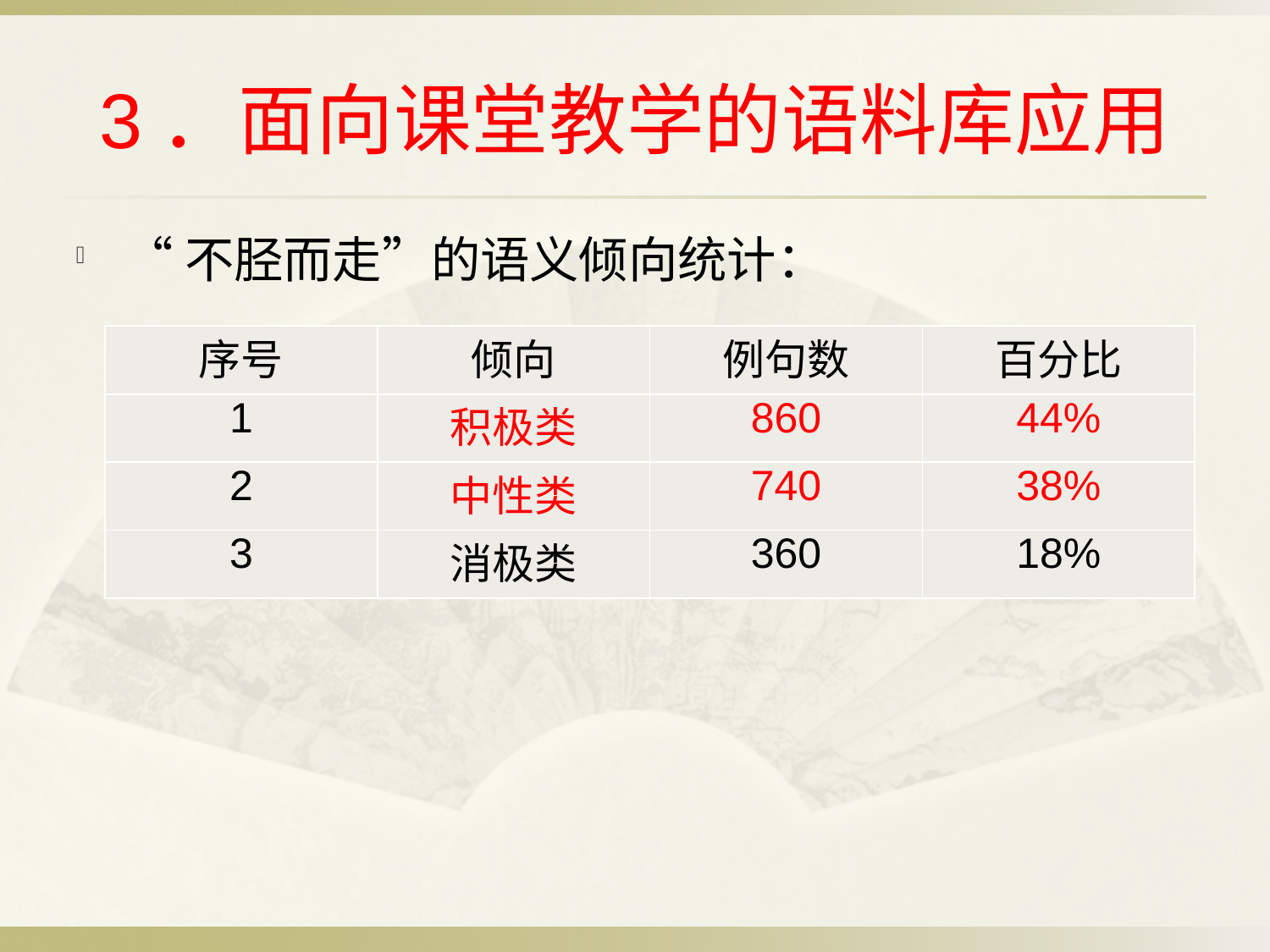

# 3．面向课堂教学的语料库应用
“不胫而走”的语义倾向统计：

| 序号 | 倾向 | 例句数 | 百分比 |
| --- | --- | --- | --- |
| 1 | 积极类 | 860 | 44% |
| 2 | 中性类 | 740 | 38% |
| 3 | 消极类 | 360 | 18% |